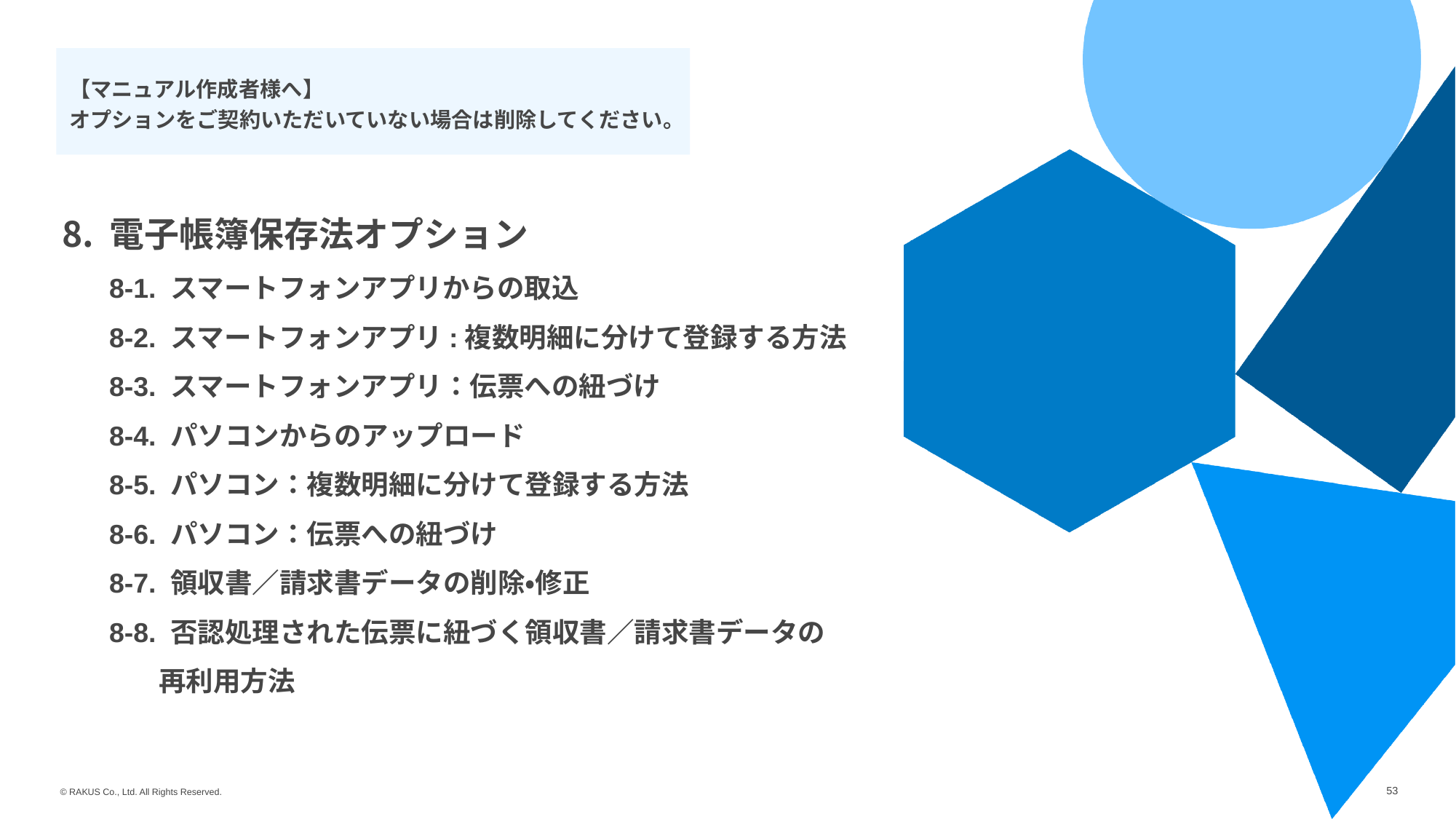

【マニュアル作成者様へ】
オプションをご契約いただいていない場合は削除してください。
電子帳簿保存法オプション
8-1. スマートフォンアプリからの取込
8-2. スマートフォンアプリ:複数明細に分けて登録する方法
8-3. スマートフォンアプリ：伝票への紐づけ
8-4. パソコンからのアップロード
8-5. パソコン：複数明細に分けて登録する方法
8-6. パソコン：伝票への紐づけ
8-7. 領収書／請求書データの削除・修正
8-8. 否認処理された伝票に紐づく領収書／請求書データの
        再利用方法
53